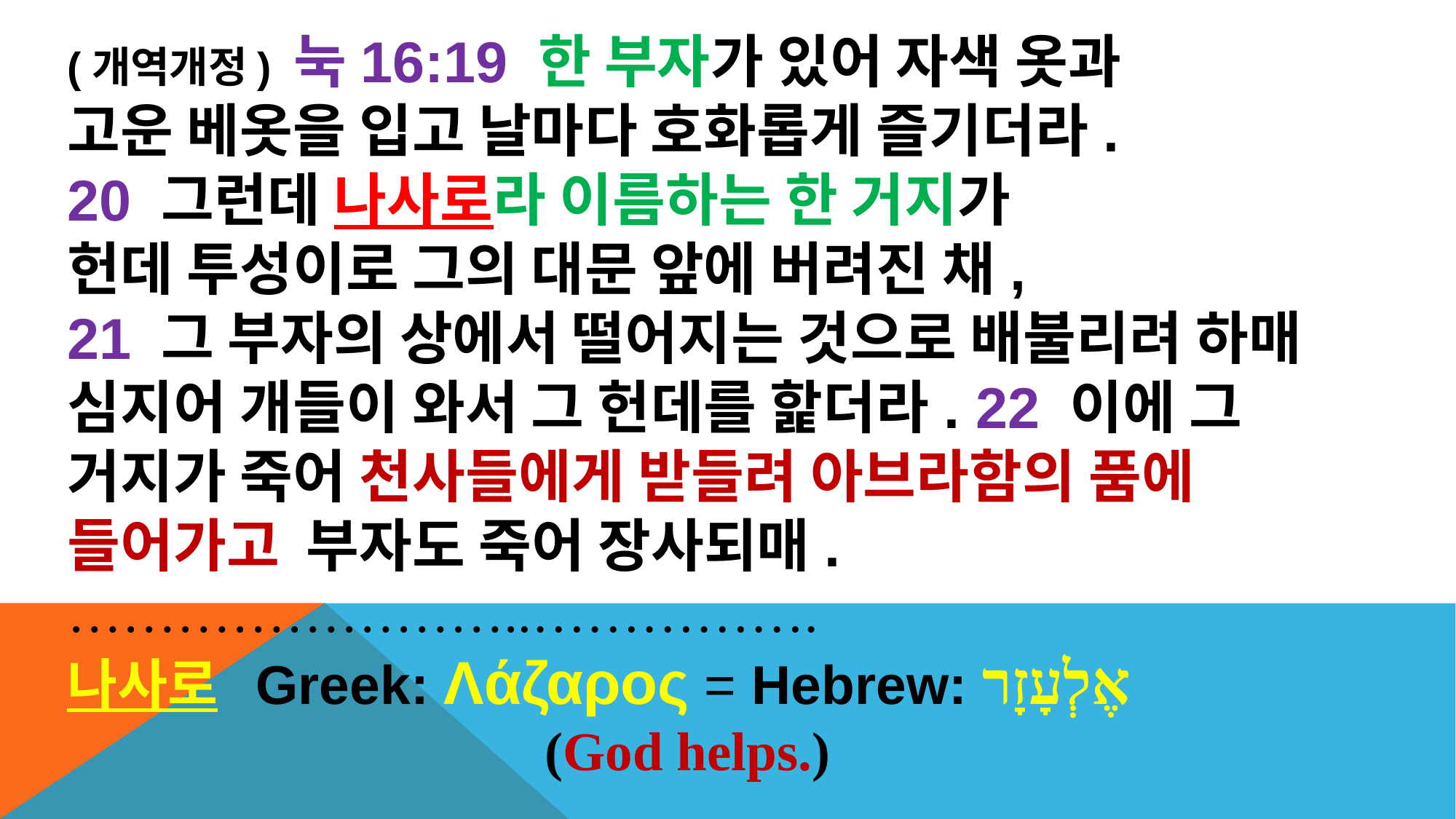

(개역개정) 눅16:19 한 부자가 있어 자색 옷과
고운 베옷을 입고 날마다 호화롭게 즐기더라.
20 그런데 나사로라 이름하는 한 거지가
헌데 투성이로 그의 대문 앞에 버려진 채,
21 그 부자의 상에서 떨어지는 것으로 배불리려 하매 심지어 개들이 와서 그 헌데를 핥더라. 22 이에 그 거지가 죽어 천사들에게 받들려 아브라함의 품에 들어가고  부자도 죽어 장사되매.
……………………..…………….
나사로  Greek: Λάζαρος = Hebrew: ‎אֶלְעָזָר
                                   (God helps.)